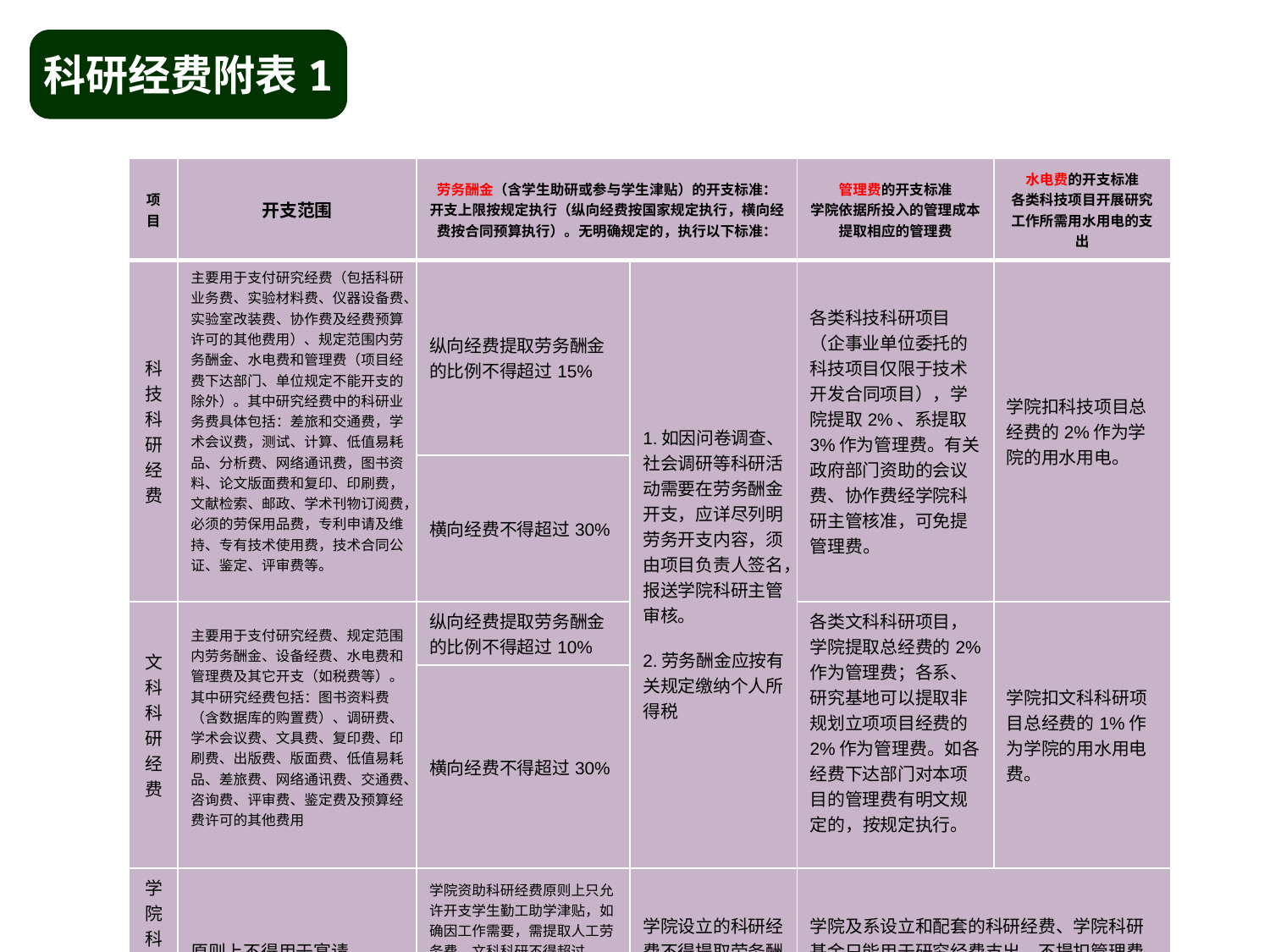

科研经费附表1
| 项目 | 开支范围 | 劳务酬金（含学生助研或参与学生津贴）的开支标准： 开支上限按规定执行（纵向经费按国家规定执行，横向经费按合同预算执行）。无明确规定的，执行以下标准： |  | 管理费的开支标准 学院依据所投入的管理成本提取相应的管理费 | 水电费的开支标准 各类科技项目开展研究工作所需用水用电的支出 |
| --- | --- | --- | --- | --- | --- |
| 科技科研经费 | 主要用于支付研究经费（包括科研业务费、实验材料费、仪器设备费、实验室改装费、协作费及经费预算许可的其他费用）、规定范围内劳务酬金、水电费和管理费（项目经费下达部门、单位规定不能开支的除外）。其中研究经费中的科研业务费具体包括：差旅和交通费，学术会议费，测试、计算、低值易耗品、分析费、网络通讯费，图书资料、论文版面费和复印、印刷费，文献检索、邮政、学术刊物订阅费，必须的劳保用品费，专利申请及维持、专有技术使用费，技术合同公证、鉴定、评审费等。 | 纵向经费提取劳务酬金的比例不得超过15% | 1.如因问卷调查、社会调研等科研活动需要在劳务酬金开支，应详尽列明劳务开支内容，须由项目负责人签名，报送学院科研主管审核。 2.劳务酬金应按有关规定缴纳个人所得税 | 各类科技科研项目（企事业单位委托的科技项目仅限于技术开发合同项目），学院提取2%、系提取3%作为管理费。有关政府部门资助的会议费、协作费经学院科研主管核准，可免提管理费。 | 学院扣科技项目总经费的2%作为学院的用水用电。 |
|  |  | 横向经费不得超过30% |  |  |  |
| 文科科研经费 | 主要用于支付研究经费、规定范围内劳务酬金、设备经费、水电费和管理费及其它开支（如税费等）。其中研究经费包括：图书资料费（含数据库的购置费）、调研费、学术会议费、文具费、复印费、印刷费、出版费、版面费、低值易耗品、差旅费、网络通讯费、交通费、咨询费、评审费、鉴定费及预算经费许可的其他费用 | 纵向经费提取劳务酬金的比例不得超过10% |  | 各类文科科研项目，学院提取总经费的2%作为管理费；各系、研究基地可以提取非规划立项项目经费的2%作为管理费。如各经费下达部门对本项目的管理费有明文规定的，按规定执行。 | 学院扣文科科研项目总经费的1%作为学院的用水用电费。 |
|  |  | 横向经费不得超过30% |  |  |  |
| 学院科研经费 | 原则上不得用于宴请。 | 学院资助科研经费原则上只允许开支学生勤工助学津贴，如确因工作需要，需提取人工劳务费，文科科研不得超过10%，除文科科研以外的其他学院支助的科研经费不得超过15%。 | 学院设立的科研经费不得提取劳务酬金。 | 学院及系设立和配套的科研经费、学院科研基金只能用于研究经费支出，不提扣管理费、水电费。 |  |